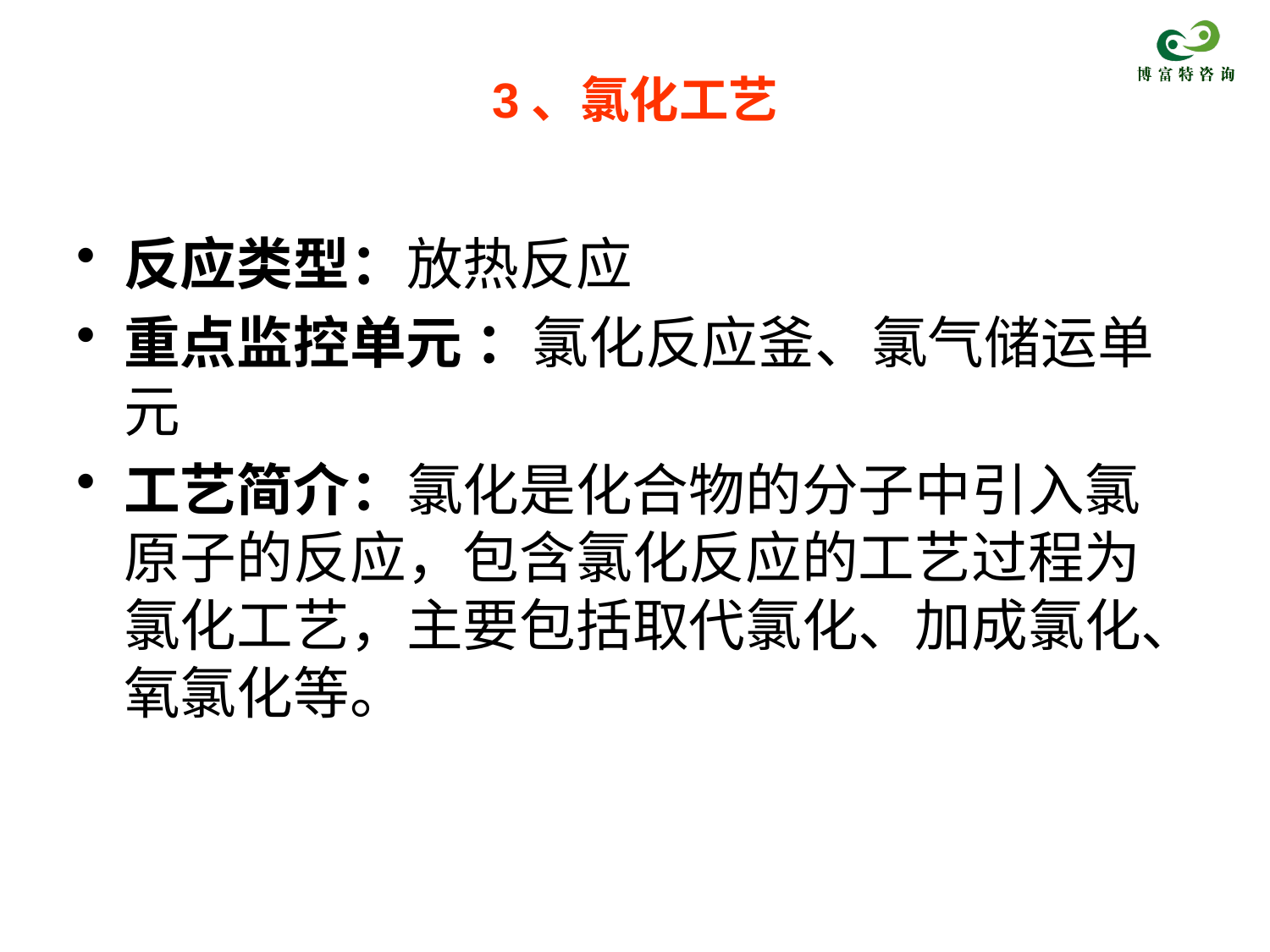

# 3、氯化工艺
反应类型：放热反应
重点监控单元 ：氯化反应釜、氯气储运单元
工艺简介：氯化是化合物的分子中引入氯原子的反应，包含氯化反应的工艺过程为氯化工艺，主要包括取代氯化、加成氯化、氧氯化等。